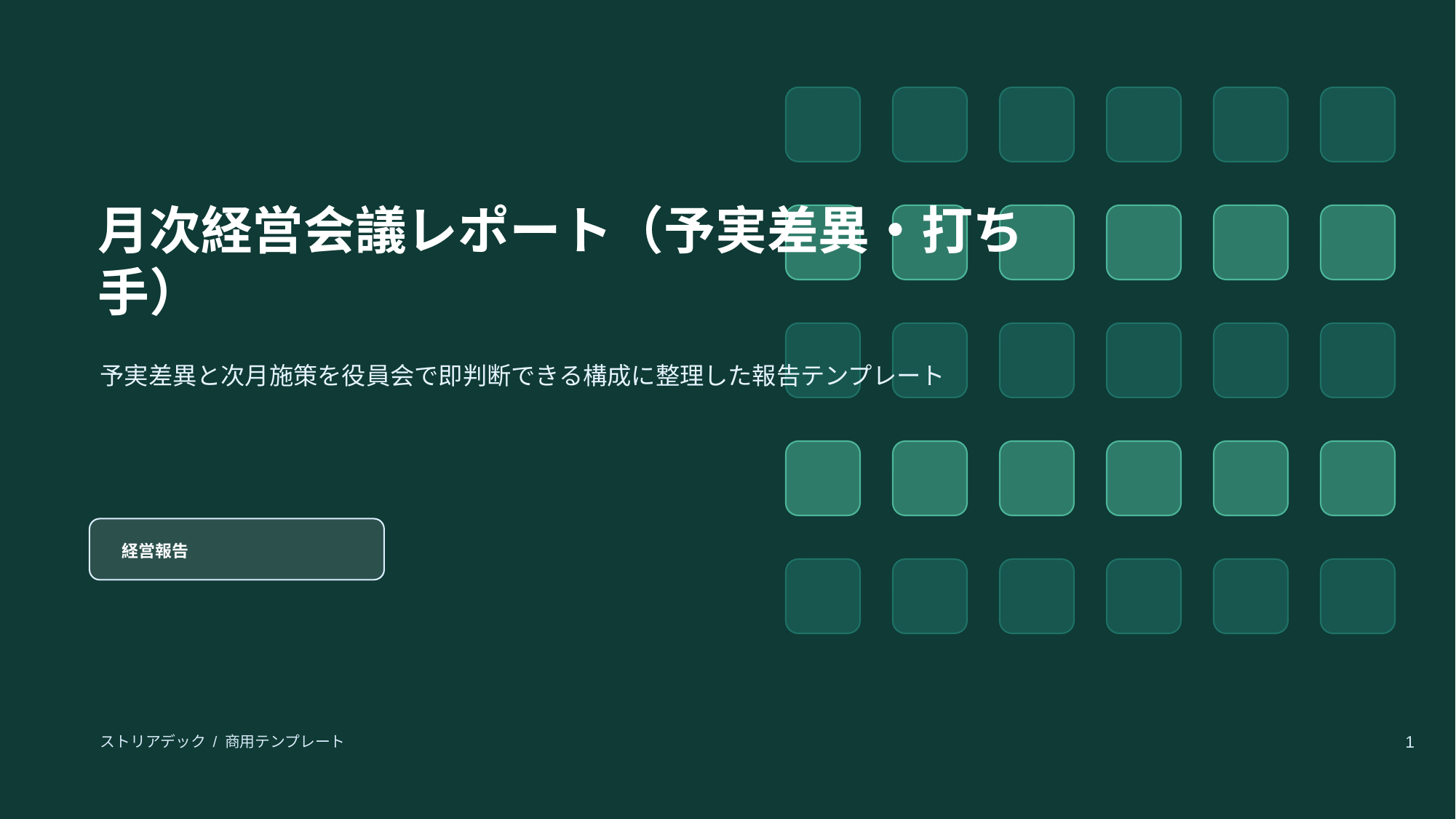

月次経営会議レポート（予実差異・打ち手）

予実差異と次月施策を役員会で即判断できる構成に整理した報告テンプレート

経営報告

ストリアデック / 商用テンプレート
1